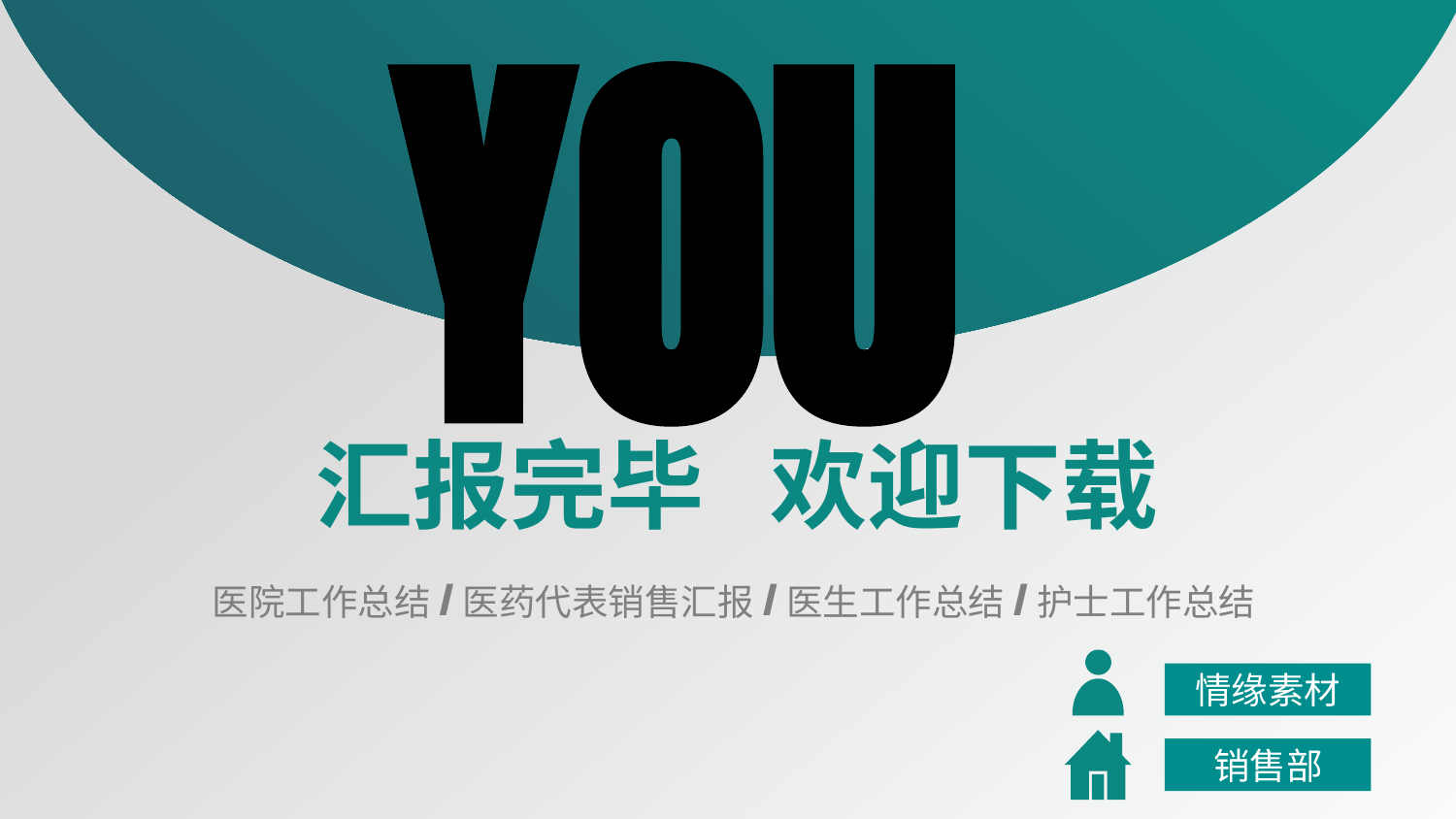

YOU
汇报完毕   欢迎下载
医院工作总结/医药代表销售汇报/医生工作总结/护士工作总结

情缘素材

销售部
yanshifu